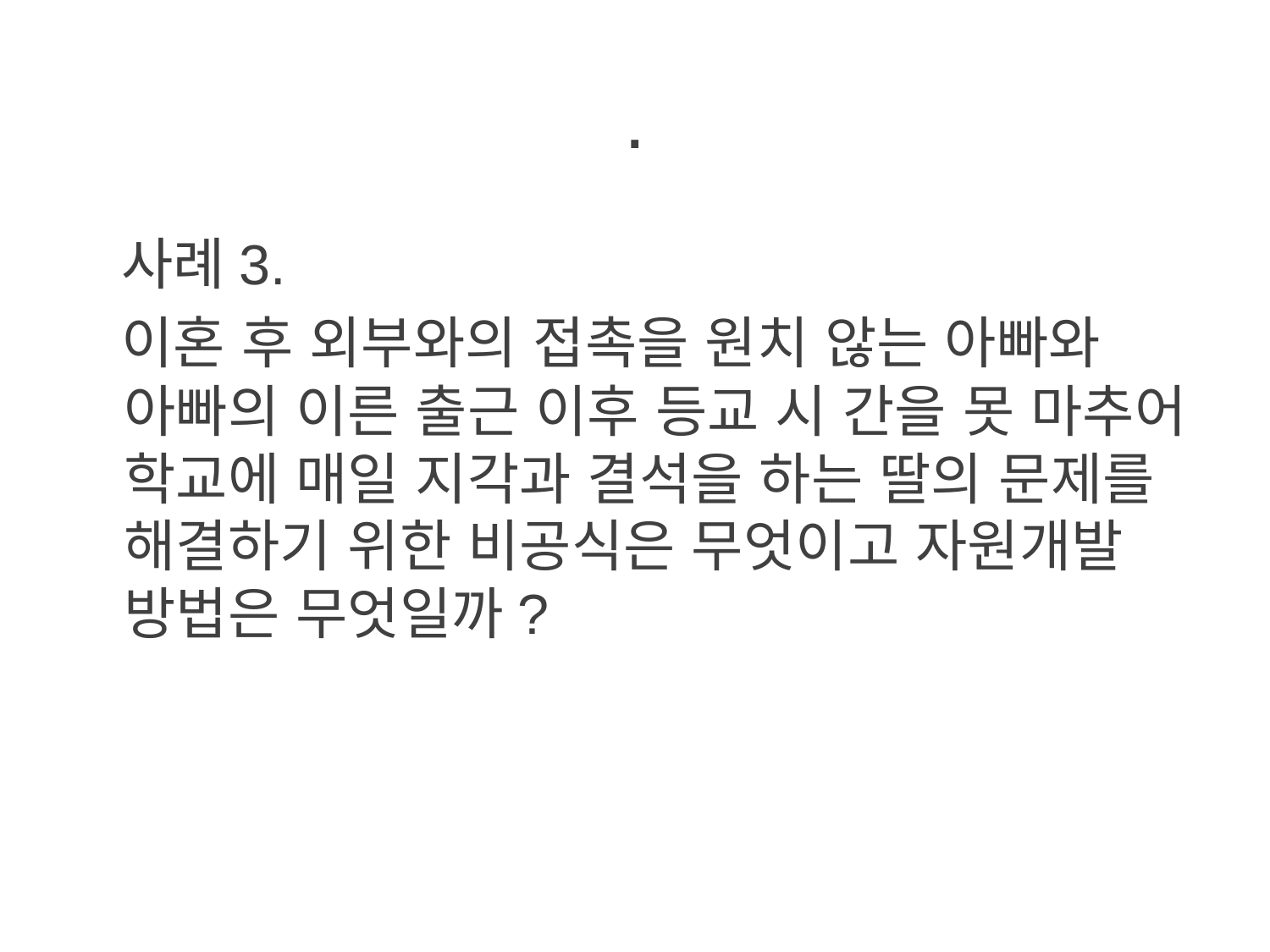

# .
  사례3.
  이혼 후 외부와의 접촉을 원치 않는 아빠와 아빠의 이른 출근 이후 등교 시 간을 못 마추어 학교에 매일 지각과 결석을 하는 딸의 문제를 해결하기 위한 비공식은 무엇이고 자원개발 방법은 무엇일까?